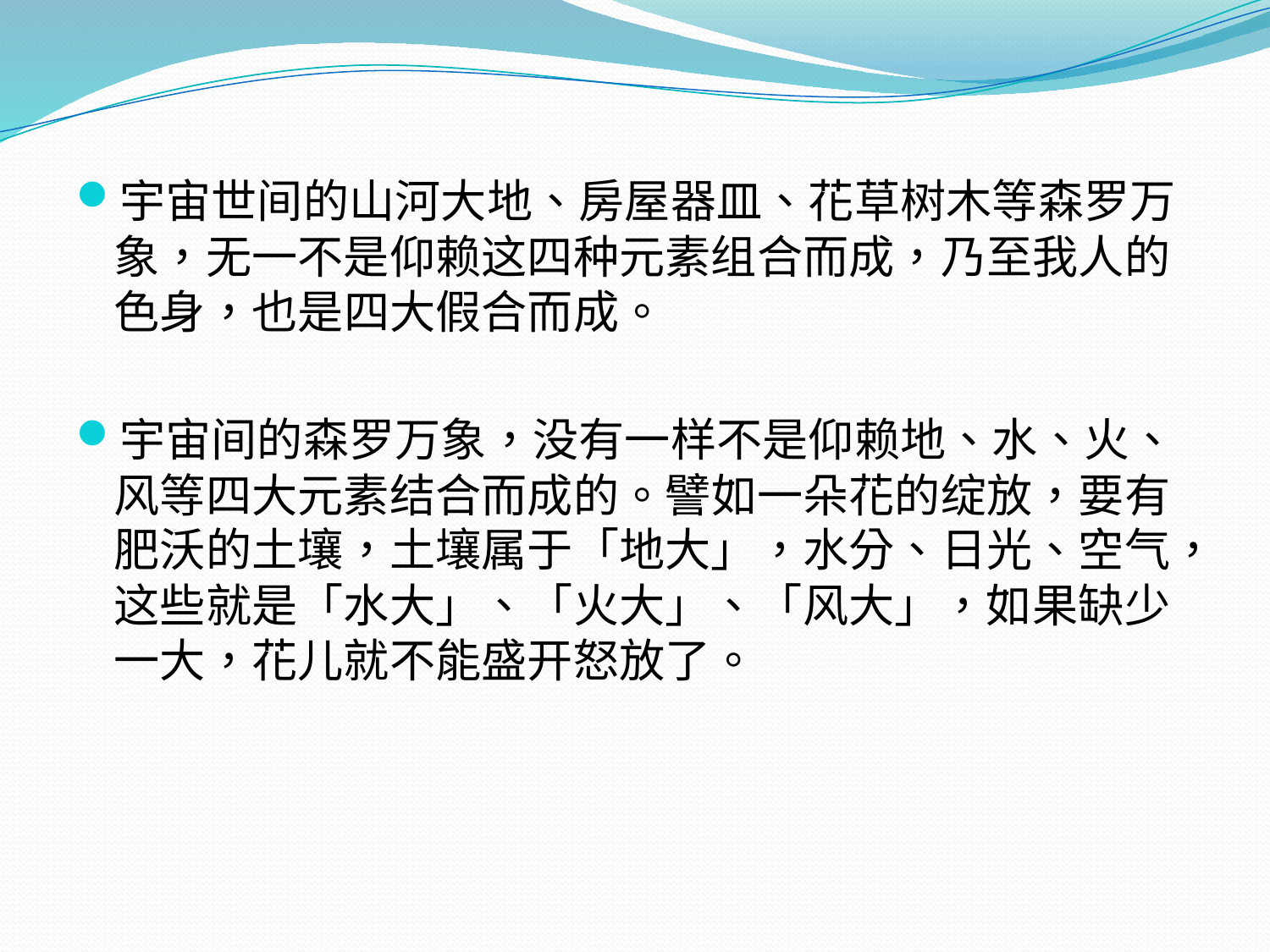

宇宙世间的山河大地、房屋器皿、花草树木等森罗万象，无一不是仰赖这四种元素组合而成，乃至我人的色身，也是四大假合而成。

宇宙间的森罗万象，没有一样不是仰赖地、水、火、风等四大元素结合而成的。譬如一朵花的绽放，要有肥沃的土壤，土壤属于「地大」，水分、日光、空气，这些就是「水大」、「火大」、「风大」，如果缺少一大，花儿就不能盛开怒放了。